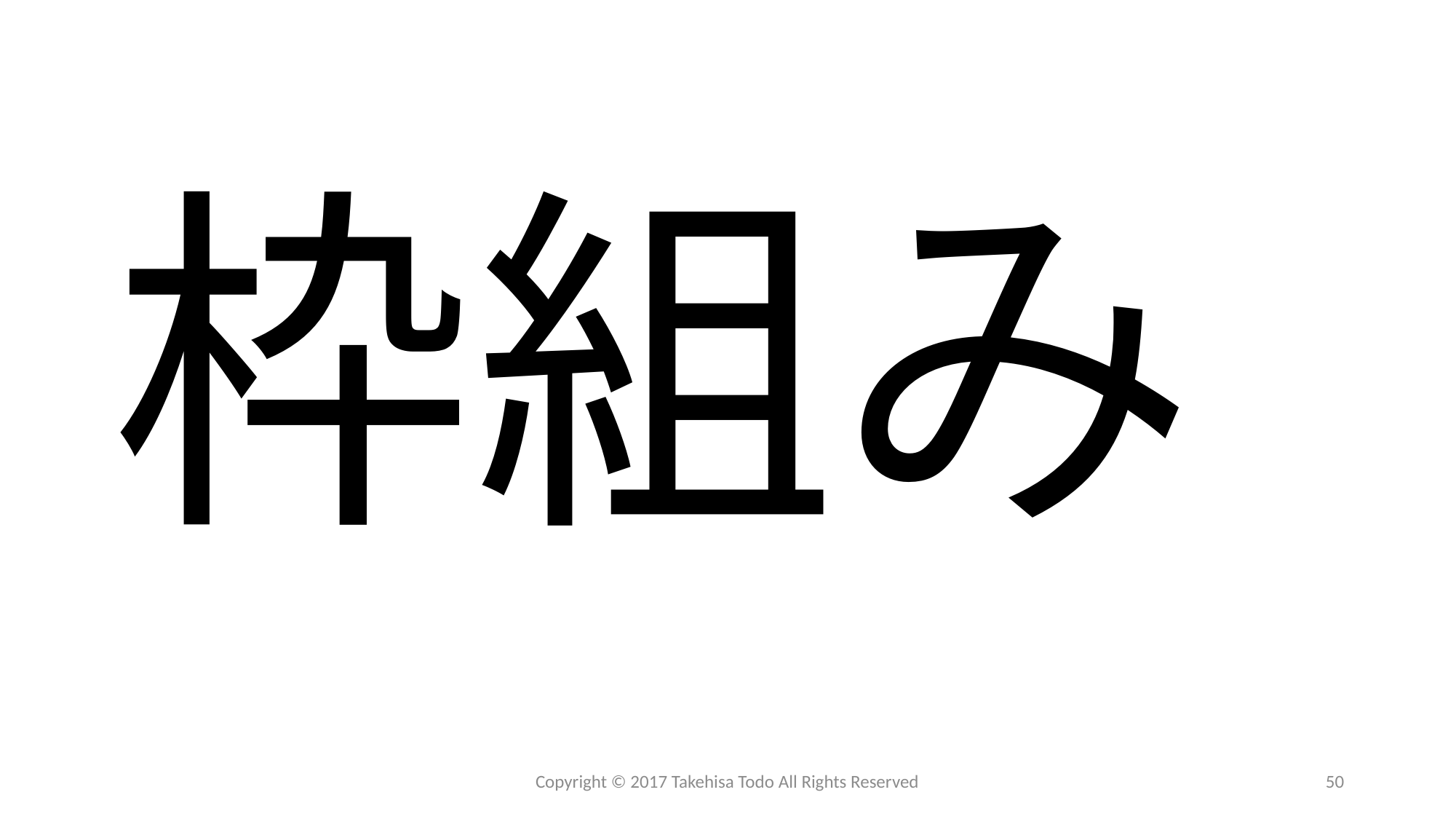

# 枠組み
Copyright © 2017 Takehisa Todo All Rights Reserved
50